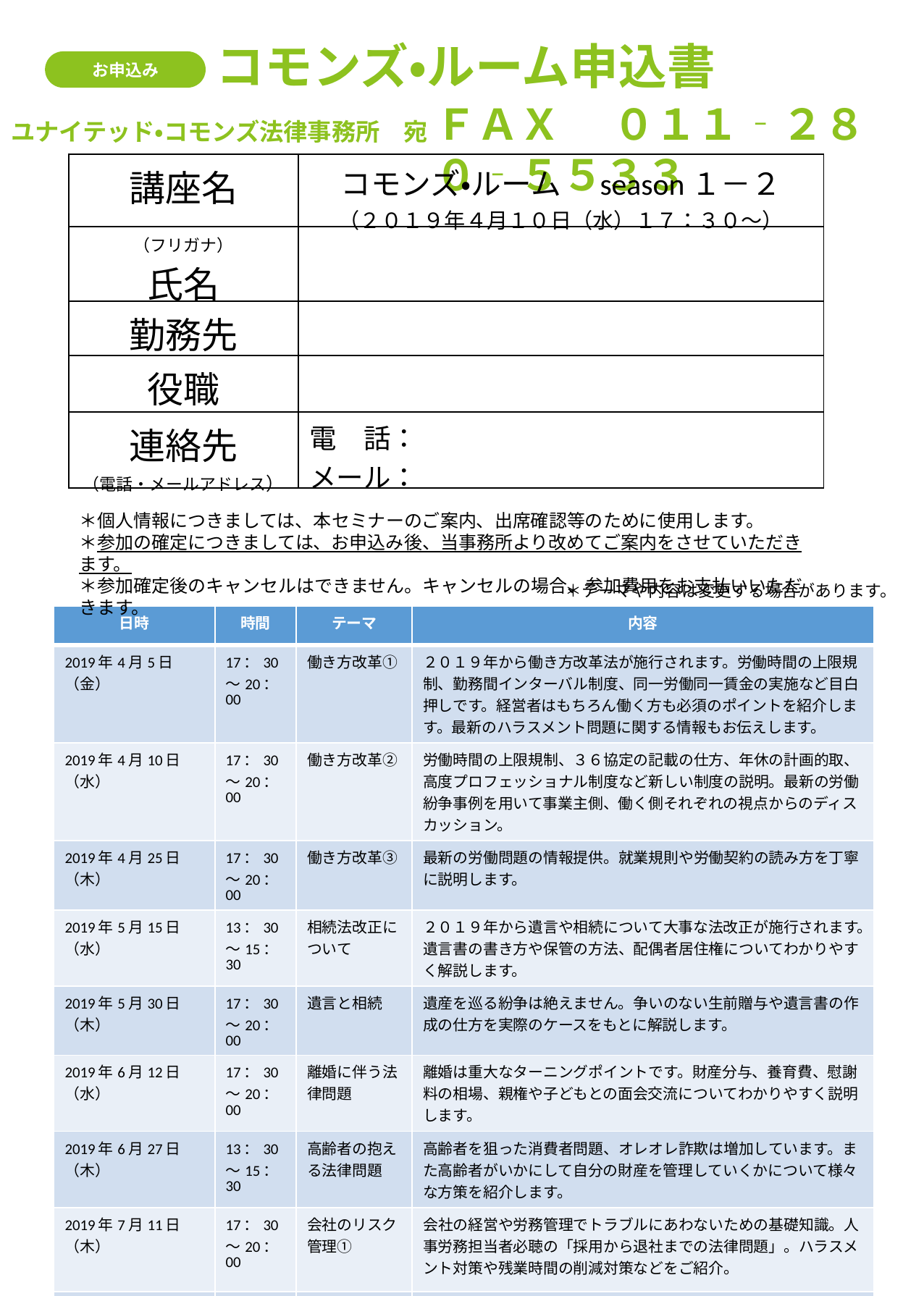

コモンズ・ルーム申込書
お申込み
ＦＡＸ　 ０１１‐２８０‐５５３３
ユナイテッド・コモンズ法律事務所　宛
| 講座名 | コモンズ・ルーム　season１－２ （２０１９年４月１０日（水）１７：３０～） |
| --- | --- |
| （フリガナ） 氏名 |  |
| 勤務先 |  |
| 役職 |  |
| 連絡先 （電話・メールアドレス） | 電　話：　　　　　　　　　　　　　　 メール： |
＊個人情報につきましては、本セミナーのご案内、出席確認等のために使用します。
＊参加の確定につきましては、お申込み後、当事務所より改めてご案内をさせていただきます。
＊参加確定後のキャンセルはできません。キャンセルの場合、参加費用をお支払いいただきます。
＊テーマや内容は変更する場合があります。
| 日時 | 時間 | テーマ | 内容 |
| --- | --- | --- | --- |
| 2019年4月5日（金） | 17：30～20：00 | 働き方改革① | ２０１９年から働き方改革法が施行されます。労働時間の上限規制、勤務間インターバル制度、同一労働同一賃金の実施など目白押しです。経営者はもちろん働く方も必須のポイントを紹介します。最新のハラスメント問題に関する情報もお伝えします。 |
| 2019年4月10日（水） | 17：30～20：00 | 働き方改革② | 労働時間の上限規制、３６協定の記載の仕方、年休の計画的取、高度プロフェッショナル制度など新しい制度の説明。最新の労働紛争事例を用いて事業主側、働く側それぞれの視点からのディスカッション。 |
| 2019年4月25日（木） | 17：30～20：00 | 働き方改革③ | 最新の労働問題の情報提供。就業規則や労働契約の読み方を丁寧に説明します。 |
| 2019年5月15日（水） | 13：30～15：30 | 相続法改正について | ２０１９年から遺言や相続について大事な法改正が施行されます。遺言書の書き方や保管の方法、配偶者居住権についてわかりやすく解説します。 |
| 2019年5月30日（木） | 17：30～20：00 | 遺言と相続 | 遺産を巡る紛争は絶えません。争いのない生前贈与や遺言書の作成の仕方を実際のケースをもとに解説します。 |
| 2019年6月12日（水） | 17：30～20：00 | 離婚に伴う法律問題 | 離婚は重大なターニングポイントです。財産分与、養育費、慰謝料の相場、親権や子どもとの面会交流についてわかりやすく説明します。 |
| 2019年6月27日（木） | 13：30～15：30 | 高齢者の抱える法律問題 | 高齢者を狙った消費者問題、オレオレ詐欺は増加しています。また高齢者がいかにして自分の財産を管理していくかについて様々な方策を紹介します。 |
| 2019年7月11日（木） | 17：30～20：00 | 会社のリスク管理① | 会社の経営や労務管理でトラブルにあわないための基礎知識。人事労務担当者必聴の「採用から退社までの法律問題」。ハラスメント対策や残業時間の削減対策などをご紹介。 |
| 2019年7月25日（木） | 17：30～20：00 | 会社のリスク管理② | 契約書の読み方、作り方。時効の管理など会社経営者だけでなく営業担当者、人事労務担当者に有益な情報を提供します。 |